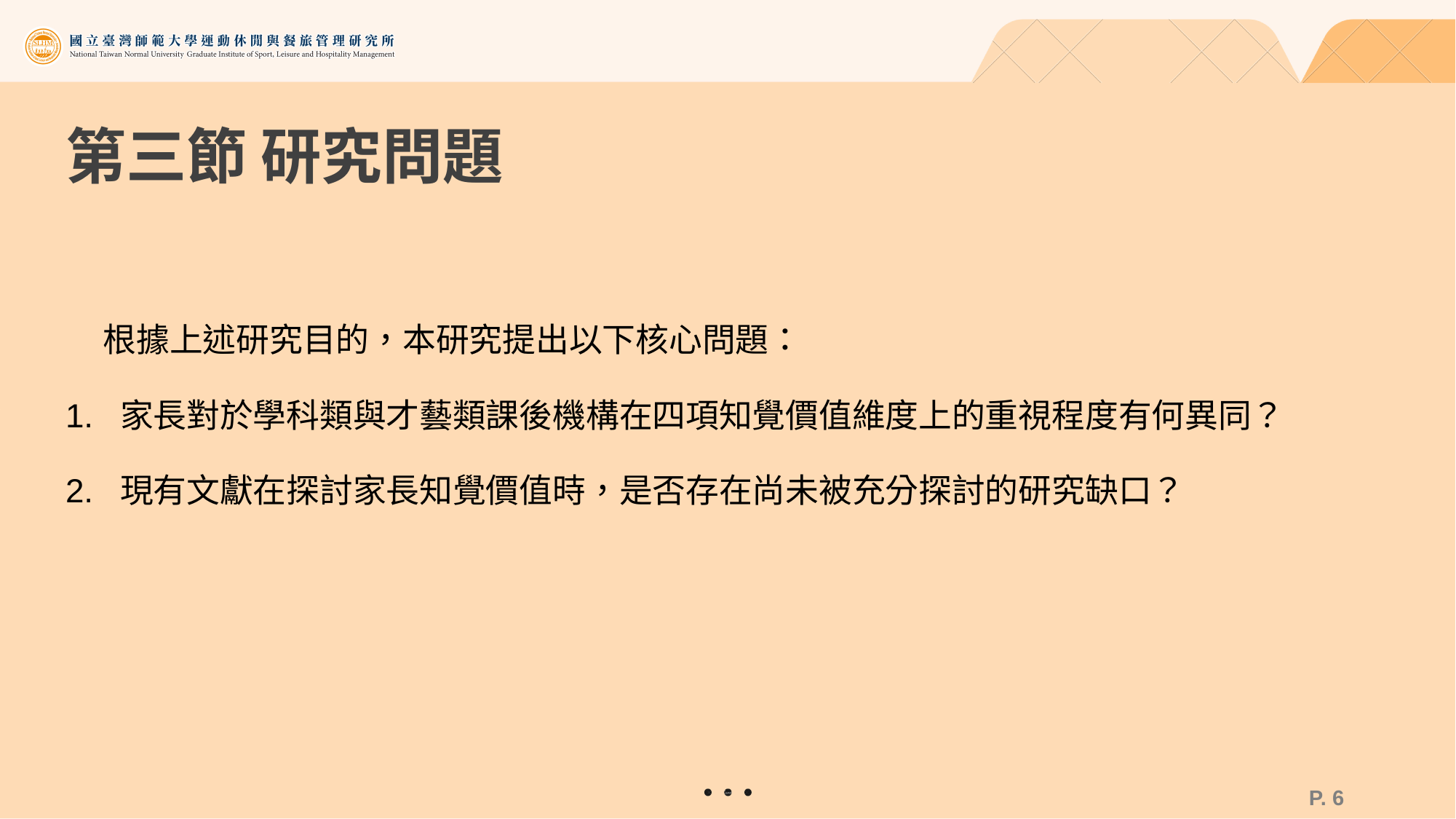

# 第三節 研究問題
    根據上述研究目的，本研究提出以下核心問題：
家長對於學科類與才藝類課後機構在四項知覺價值維度上的重視程度有何異同？
現有文獻在探討家長知覺價值時，是否存在尚未被充分探討的研究缺口？

P. 6